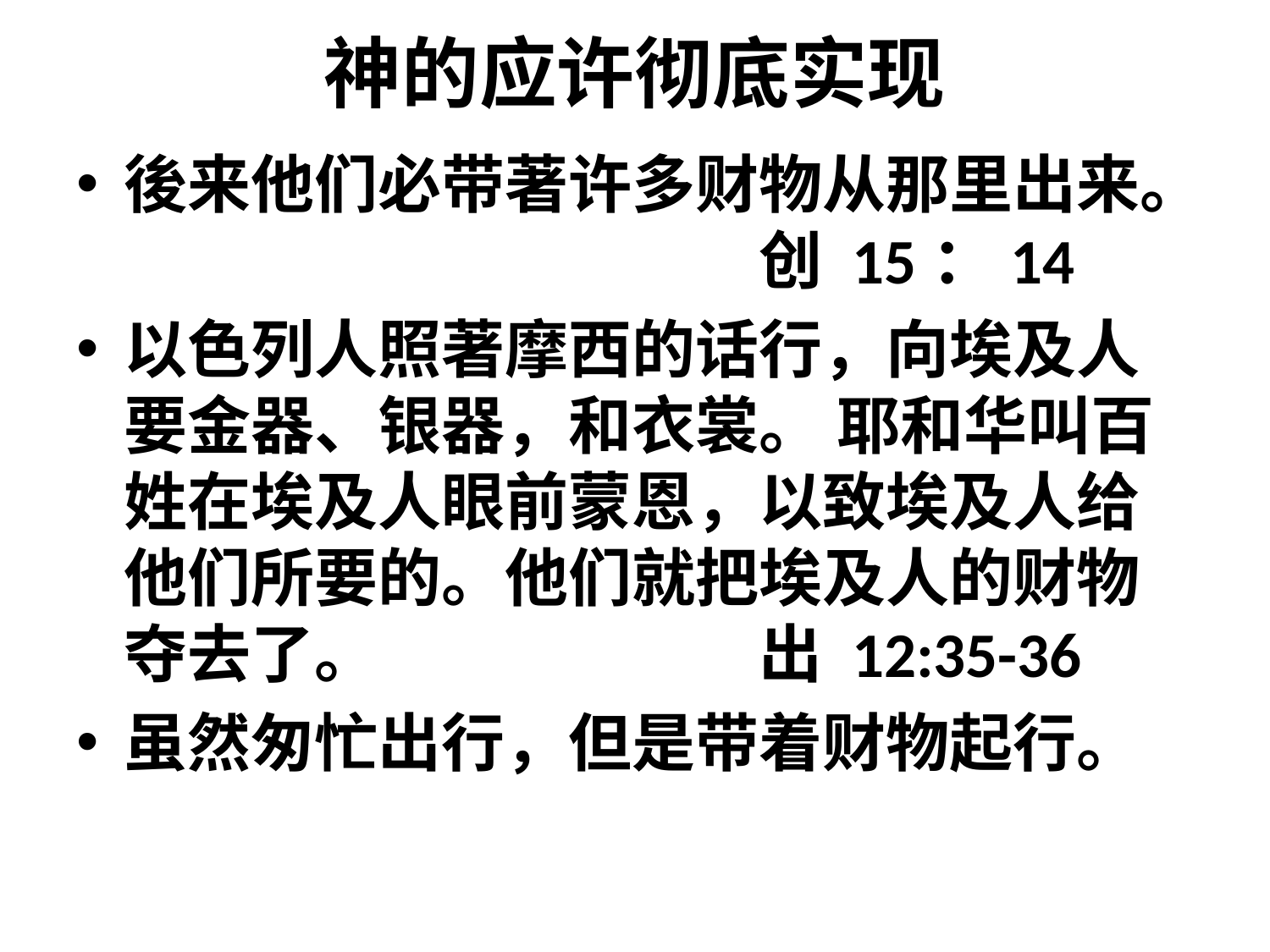

# 神的应许彻底实现
後来他们必带著许多财物从那里出来。					创 15：14
以色列人照著摩西的话行，向埃及人要金器、银器，和衣裳。 耶和华叫百姓在埃及人眼前蒙恩，以致埃及人给他们所要的。他们就把埃及人的财物夺去了。			出 12:35-36
虽然匆忙出行，但是带着财物起行。